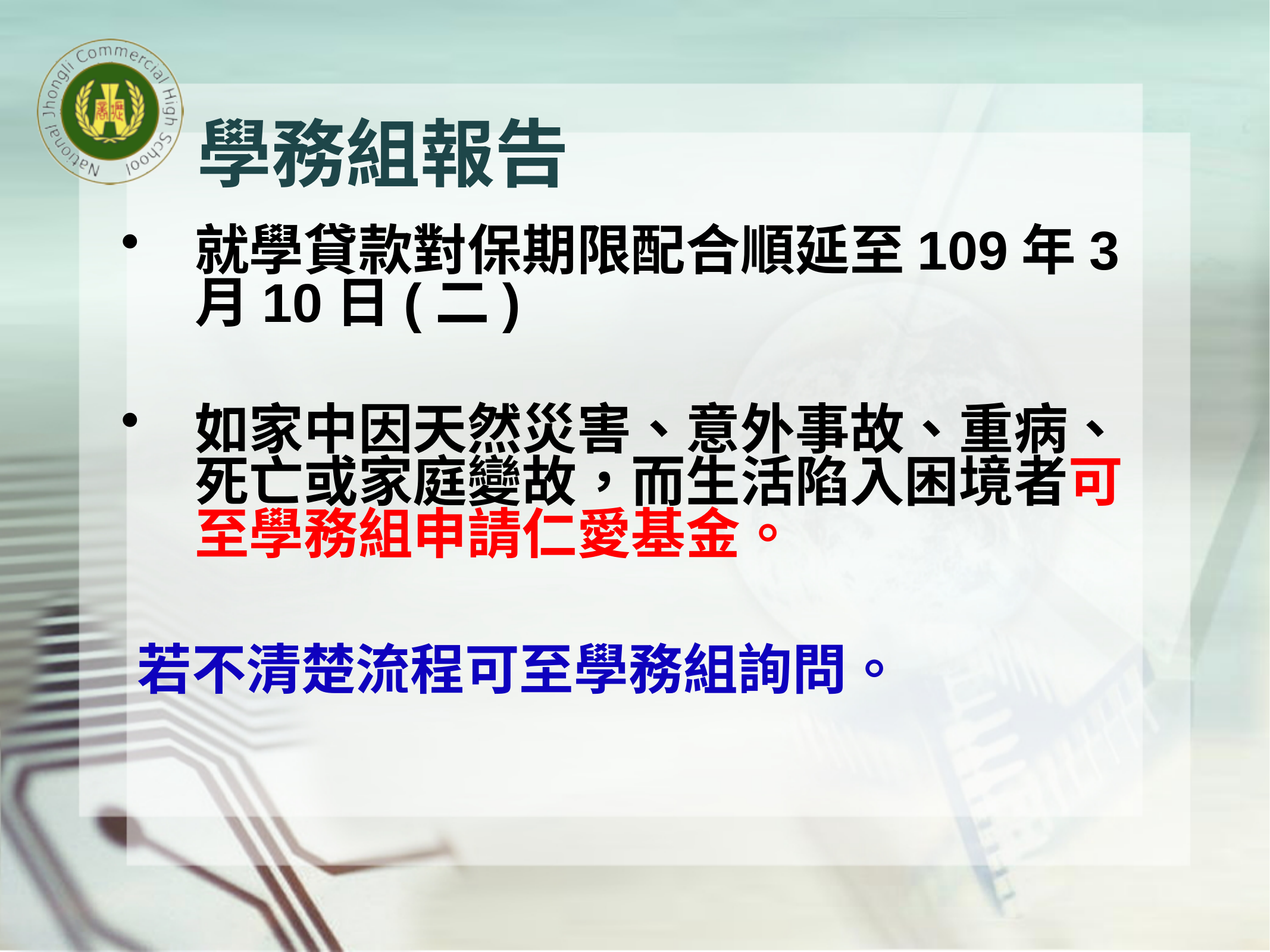

學務組報告
就學貸款對保期限配合順延至109年3月10日(二)

如家中因天然災害、意外事故、重病、死亡或家庭變故，而生活陷入困境者可至學務組申請仁愛基金。

若不清楚流程可至學務組詢問。